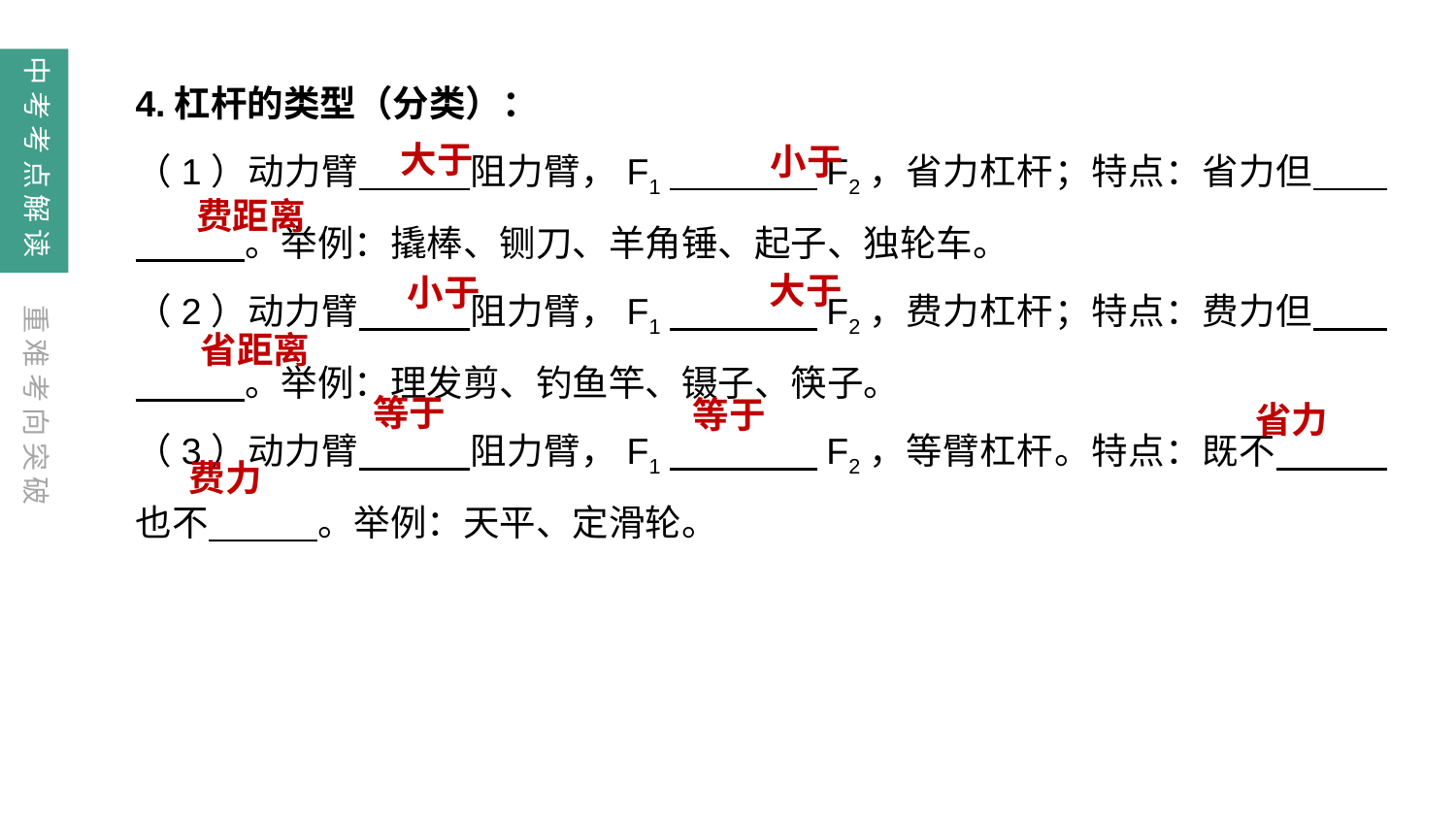

中考考点解读

4.杠杆的类型（分类）：
（1）动力臂　　　阻力臂，F1　　　　F2，省力杠杆；特点：省力但　　　　　。举例：撬棒、铡刀、羊角锤、起子、独轮车。
（2）动力臂　　　阻力臂，F1　　　　F2，费力杠杆；特点：费力但　　　　　。举例：理发剪、钓鱼竿、镊子、筷子。
（3）动力臂　　　阻力臂，F1　　　　F2，等臂杠杆。特点：既不　　　也不　　　。举例：天平、定滑轮。
大于
小于
费距离
大于
小于
重难考向突破
省距离
等于
　等于
省力
费力